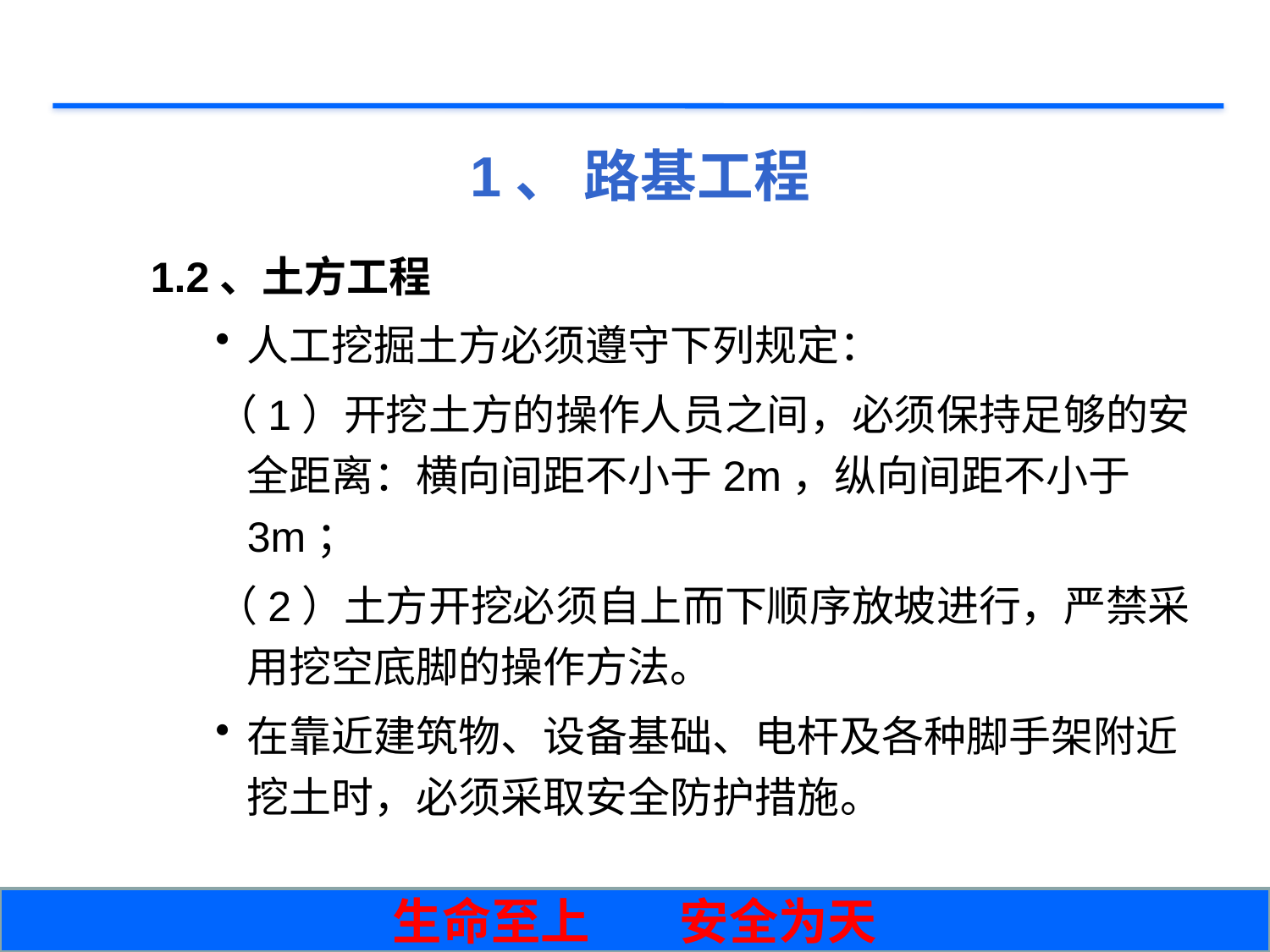

# 1、 路基工程
1.2、土方工程
人工挖掘土方必须遵守下列规定：
（1）开挖土方的操作人员之间，必须保持足够的安全距离：横向间距不小于2m，纵向间距不小于3m；
（2）土方开挖必须自上而下顺序放坡进行，严禁采用挖空底脚的操作方法。
在靠近建筑物、设备基础、电杆及各种脚手架附近挖土时，必须采取安全防护措施。